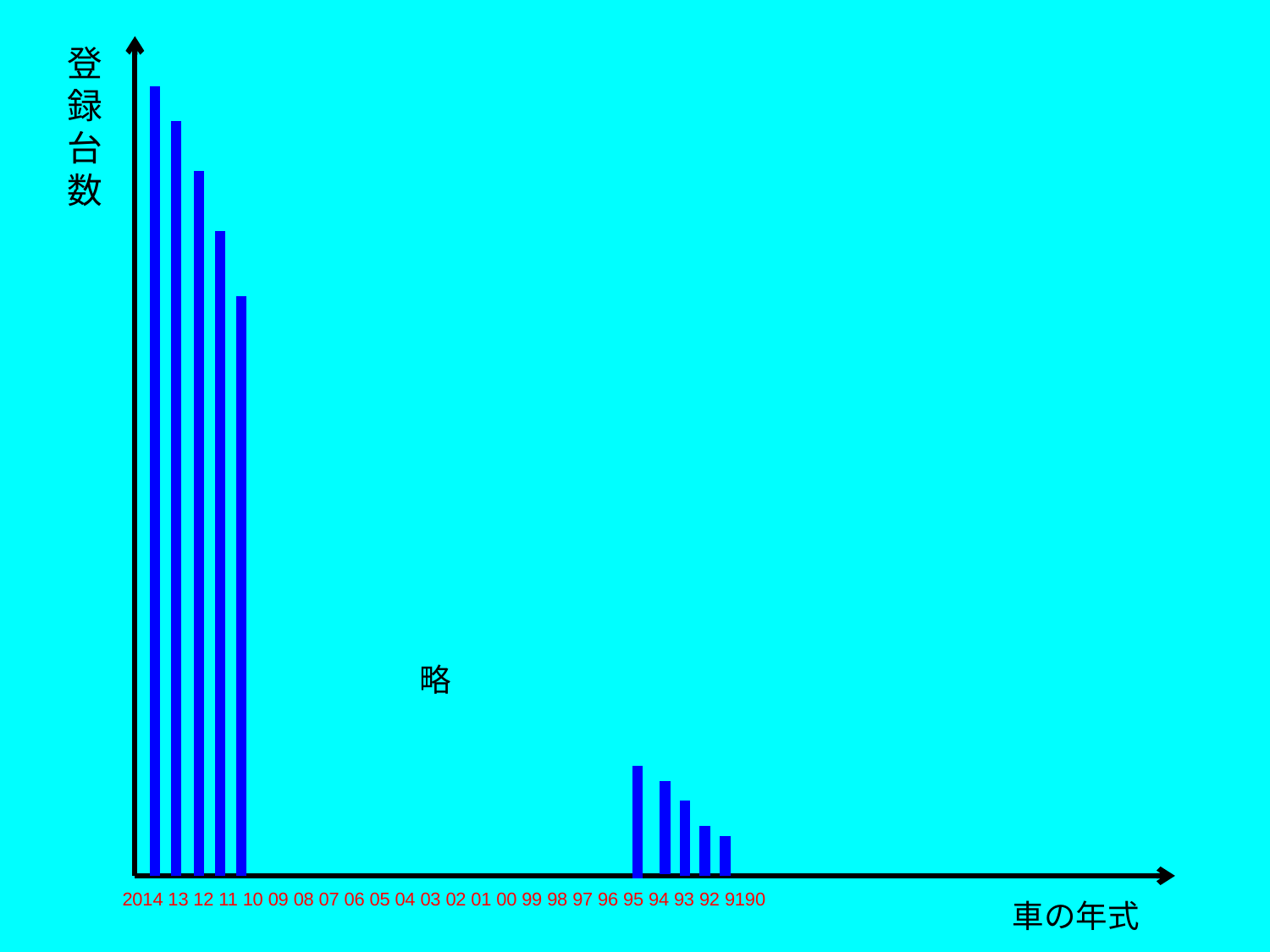

登録台数
略
 2014 13 12 11 10 09 08 07 06 05 04 03 02 01 00 99 98 97 96 95 94 93 92 9190
 車の年式